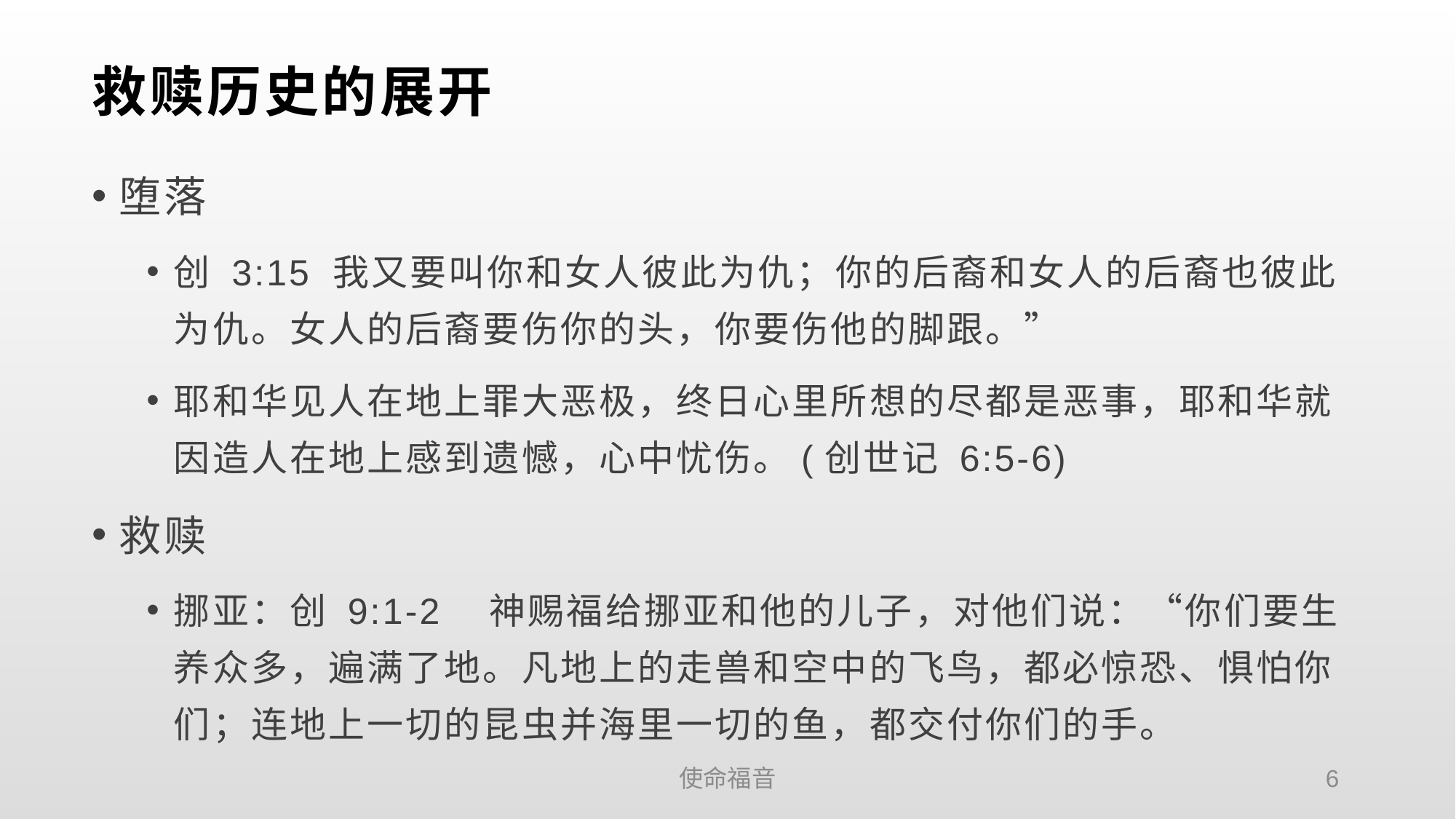

# 救赎历史的展开
堕落
创 3:15 我又要叫你和女人彼此为仇；你的后裔和女人的后裔也彼此为仇。女人的后裔要伤你的头，你要伤他的脚跟。”
耶和华见人在地上罪大恶极，终日心里所想的尽都是恶事，耶和华就因造人在地上感到遗憾，心中忧伤。(创世记 6:5-6)
救赎
挪亚：创 9:1-2　神赐福给挪亚和他的儿子，对他们说：“你们要生养众多，遍满了地。凡地上的走兽和空中的飞鸟，都必惊恐、惧怕你们；连地上一切的昆虫并海里一切的鱼，都交付你们的手。
使命福音
6